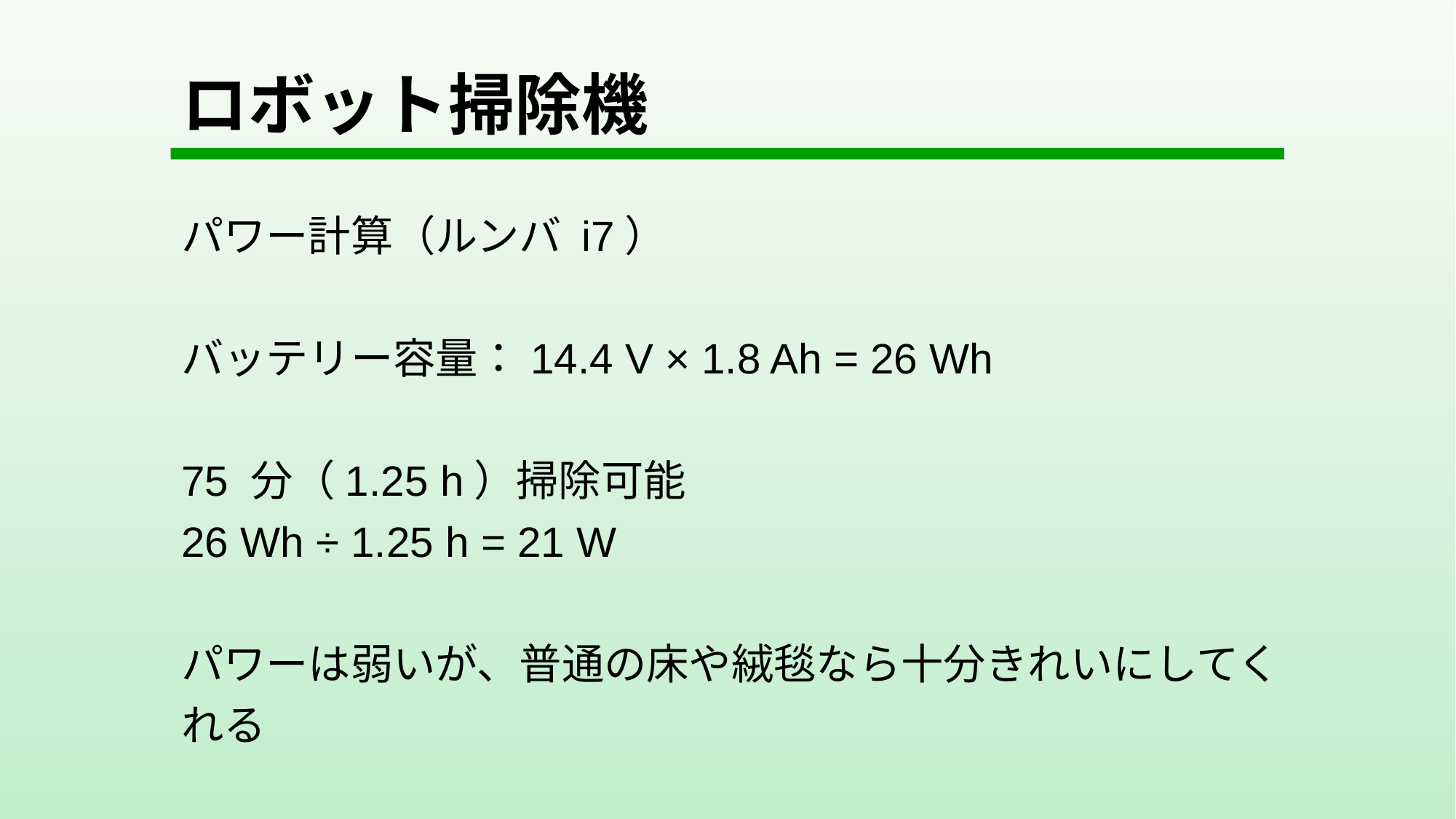

# ロボット掃除機
パワー計算（ルンバ i7）

バッテリー容量：14.4 V × 1.8 Ah = 26 Wh

75 分（1.25 h）掃除可能
26 Wh ÷ 1.25 h = 21 W

パワーは弱いが、普通の床や絨毯なら十分きれいにしてくれる